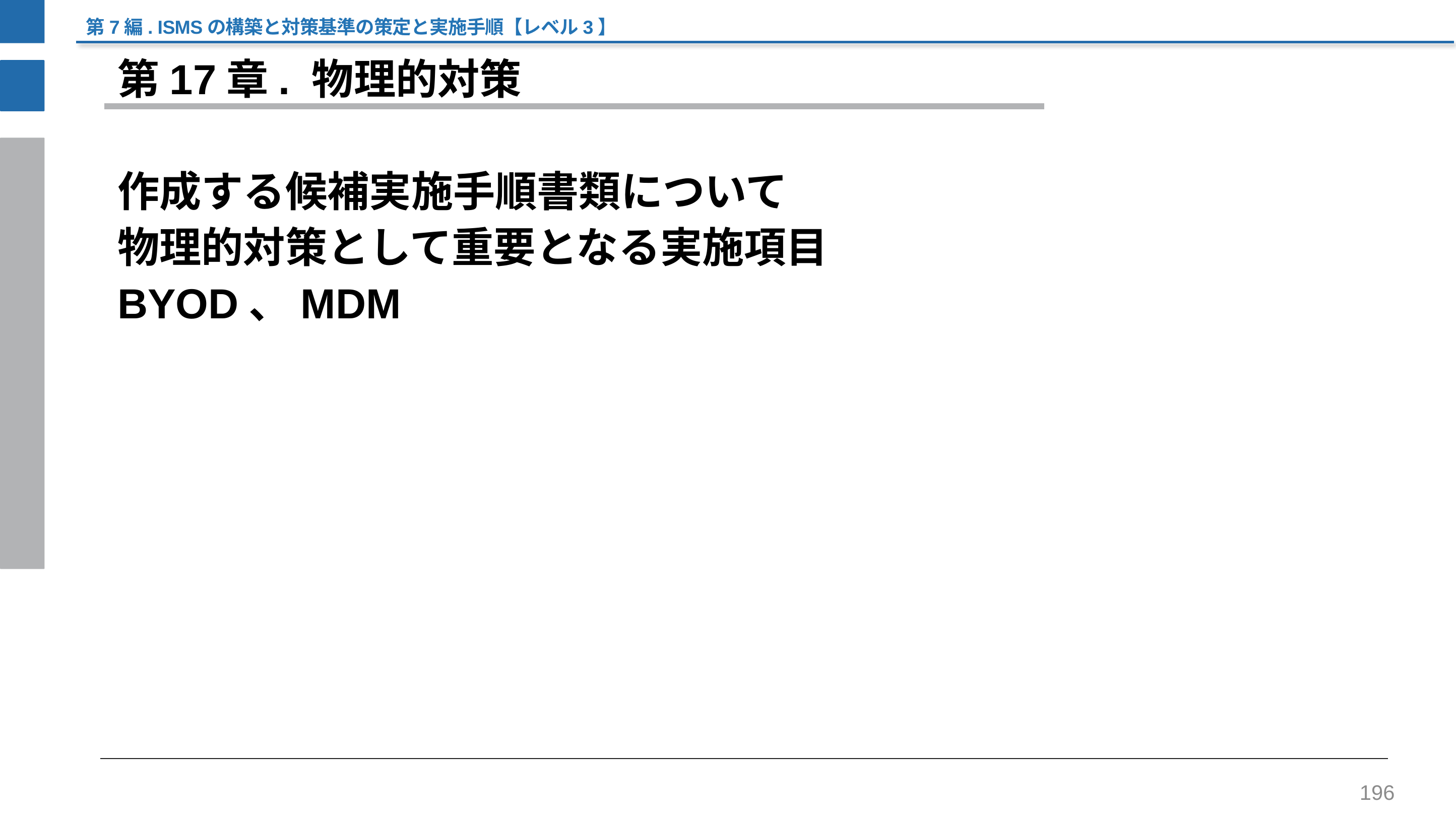

第7編. ISMSの構築と対策基準の策定と実施手順【レベル3】
第17章. 物理的対策
作成する候補実施手順書類について
物理的対策として重要となる実施項目
BYOD、MDM
196